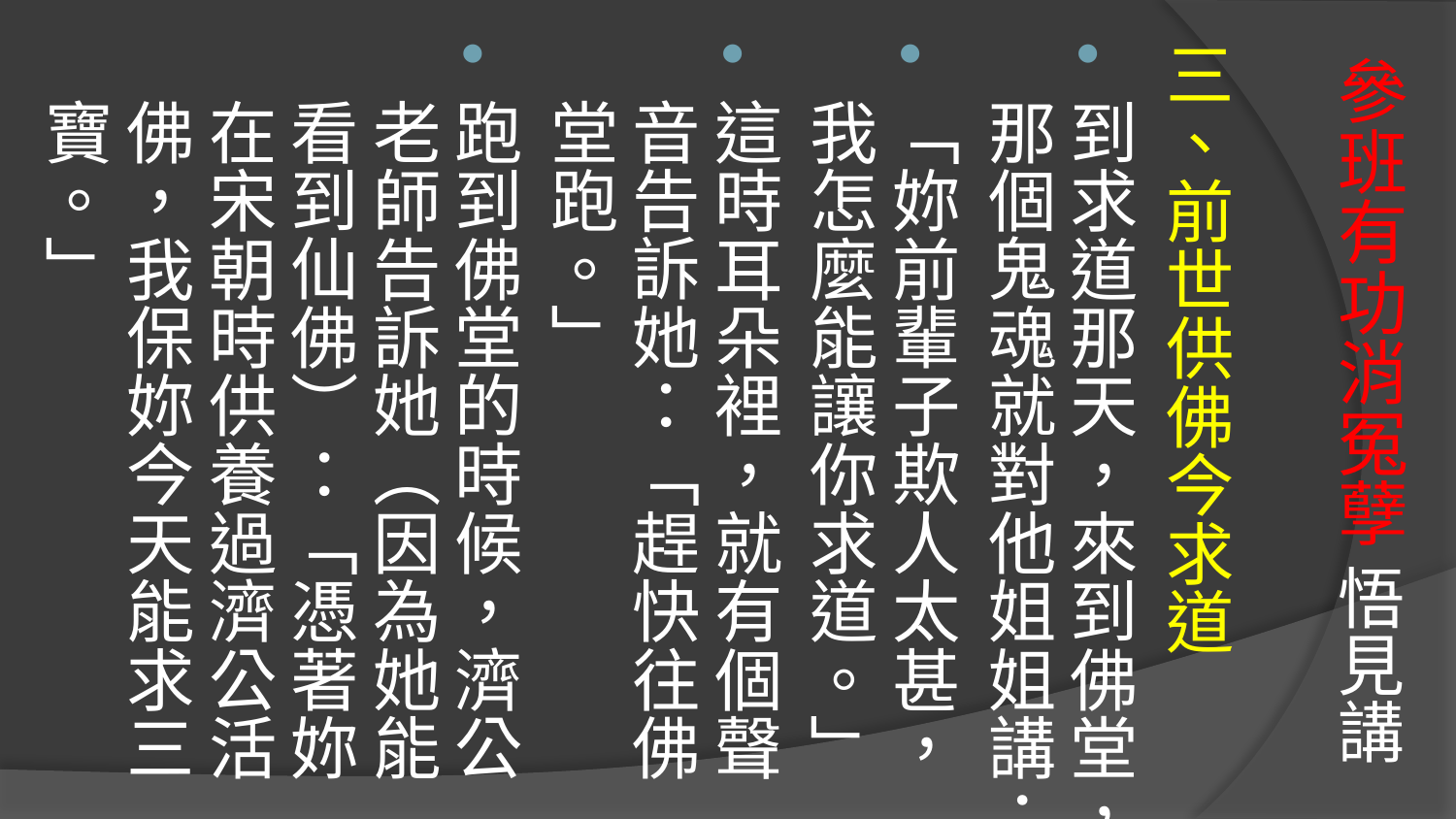

三、前世供佛今求道
到求道那天，來到佛堂，那個鬼魂就對他姐姐講：
「妳前輩子欺人太甚，我怎麼能讓你求道。」
這時耳朵裡，就有個聲音告訴她：「趕快往佛堂跑。」
跑到佛堂的時候，濟公老師告訴她（因為她能看到仙佛）：「憑著妳在宋朝時供養過濟公活佛，我保妳今天能求三寶。」
# 參班有功消冤孽 悟見講